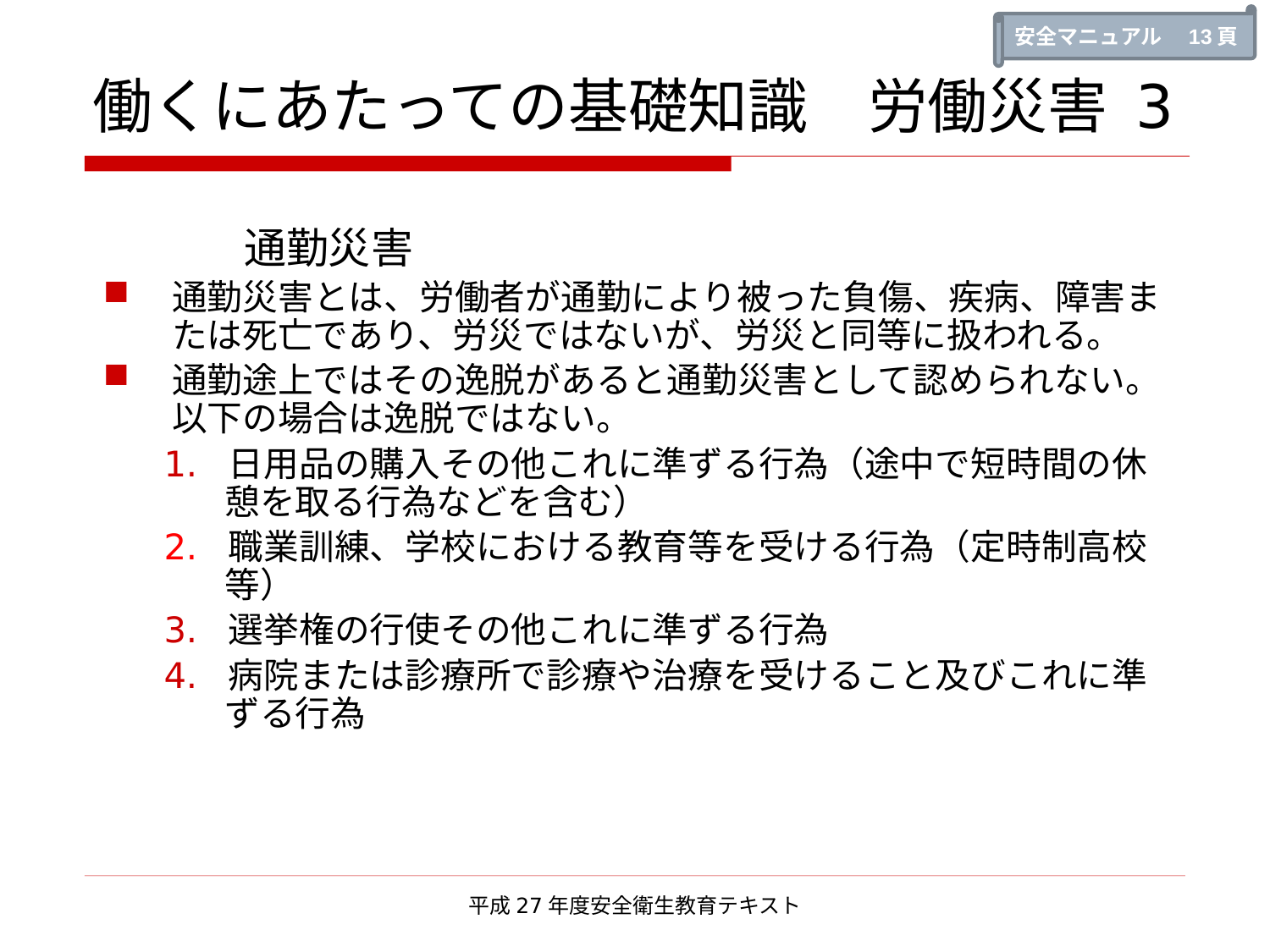

安全マニュアル　13頁
# 働くにあたっての基礎知識　労働災害 3
		通勤災害
通勤災害とは、労働者が通勤により被った負傷、疾病、障害または死亡であり、労災ではないが、労災と同等に扱われる。
通勤途上ではその逸脱があると通勤災害として認められない。以下の場合は逸脱ではない。
1.  日用品の購入その他これに準ずる行為（途中で短時間の休憩を取る行為などを含む）
2.  職業訓練、学校における教育等を受ける行為（定時制高校等）
3.  選挙権の行使その他これに準ずる行為
4.  病院または診療所で診療や治療を受けること及びこれに準ずる行為

平成27年度安全衛生教育テキスト